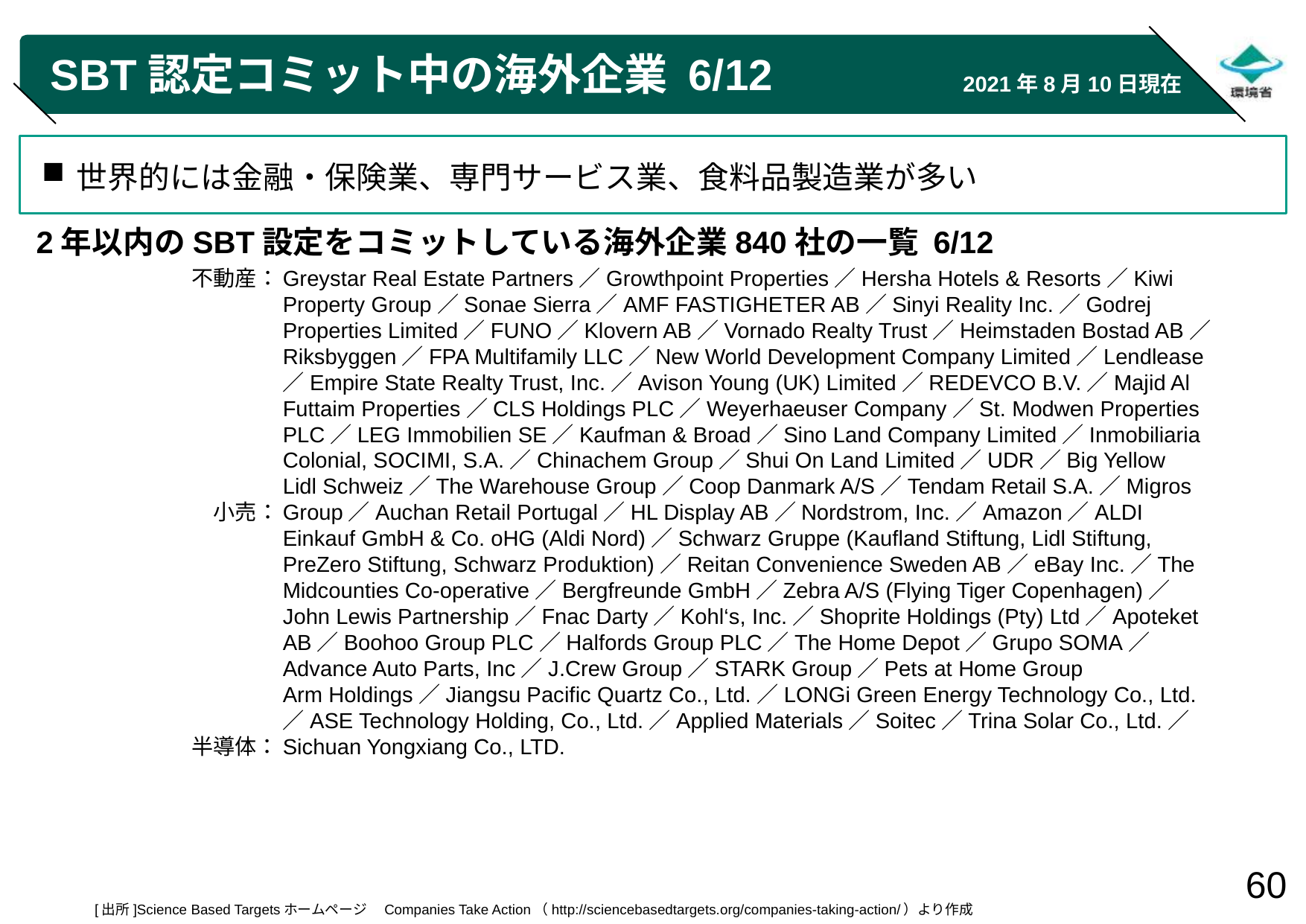

# SBT認定コミット中の海外企業 6/12
2021年8月10日現在
世界的には金融・保険業、専門サービス業、食料品製造業が多い
2年以内のSBT設定をコミットしている海外企業840社の一覧 6/12
不動産：

小売：

半導体：

Greystar Real Estate Partners／Growthpoint Properties／Hersha Hotels & Resorts／Kiwi Property Group／Sonae Sierra／AMF FASTIGHETER AB／Sinyi Reality Inc.／Godrej Properties Limited／FUNO／Klovern AB／Vornado Realty Trust／Heimstaden Bostad AB／Riksbyggen／FPA Multifamily LLC／New World Development Company Limited／Lendlease／Empire State Realty Trust, Inc.／Avison Young (UK) Limited／REDEVCO B.V.／Majid Al Futtaim Properties／CLS Holdings PLC／Weyerhaeuser Company／St. Modwen Properties PLC／LEG Immobilien SE／Kaufman & Broad／Sino Land Company Limited／Inmobiliaria Colonial, SOCIMI, S.A.／Chinachem Group／Shui On Land Limited／UDR／Big Yellow
Lidl Schweiz／The Warehouse Group／Coop Danmark A/S／Tendam Retail S.A.／Migros Group／Auchan Retail Portugal／HL Display AB／Nordstrom, Inc.／Amazon／ALDI Einkauf GmbH & Co. oHG (Aldi Nord)／Schwarz Gruppe (Kaufland Stiftung, Lidl Stiftung, PreZero Stiftung, Schwarz Produktion)／Reitan Convenience Sweden AB／eBay Inc.／The Midcounties Co-operative／Bergfreunde GmbH／Zebra A/S (Flying Tiger Copenhagen)／John Lewis Partnership／Fnac Darty／Kohl‘s, Inc.／Shoprite Holdings (Pty) Ltd／Apoteket AB／Boohoo Group PLC／Halfords Group PLC／The Home Depot／Grupo SOMA／Advance Auto Parts, Inc／J.Crew Group／STARK Group／Pets at Home Group
Arm Holdings／Jiangsu Pacific Quartz Co., Ltd.／LONGi Green Energy Technology Co., Ltd.／ASE Technology Holding, Co., Ltd.／Applied Materials／Soitec／Trina Solar Co., Ltd.／Sichuan Yongxiang Co., LTD.
[出所]Science Based Targetsホームページ　Companies Take Action（http://sciencebasedtargets.org/companies-taking-action/）より作成